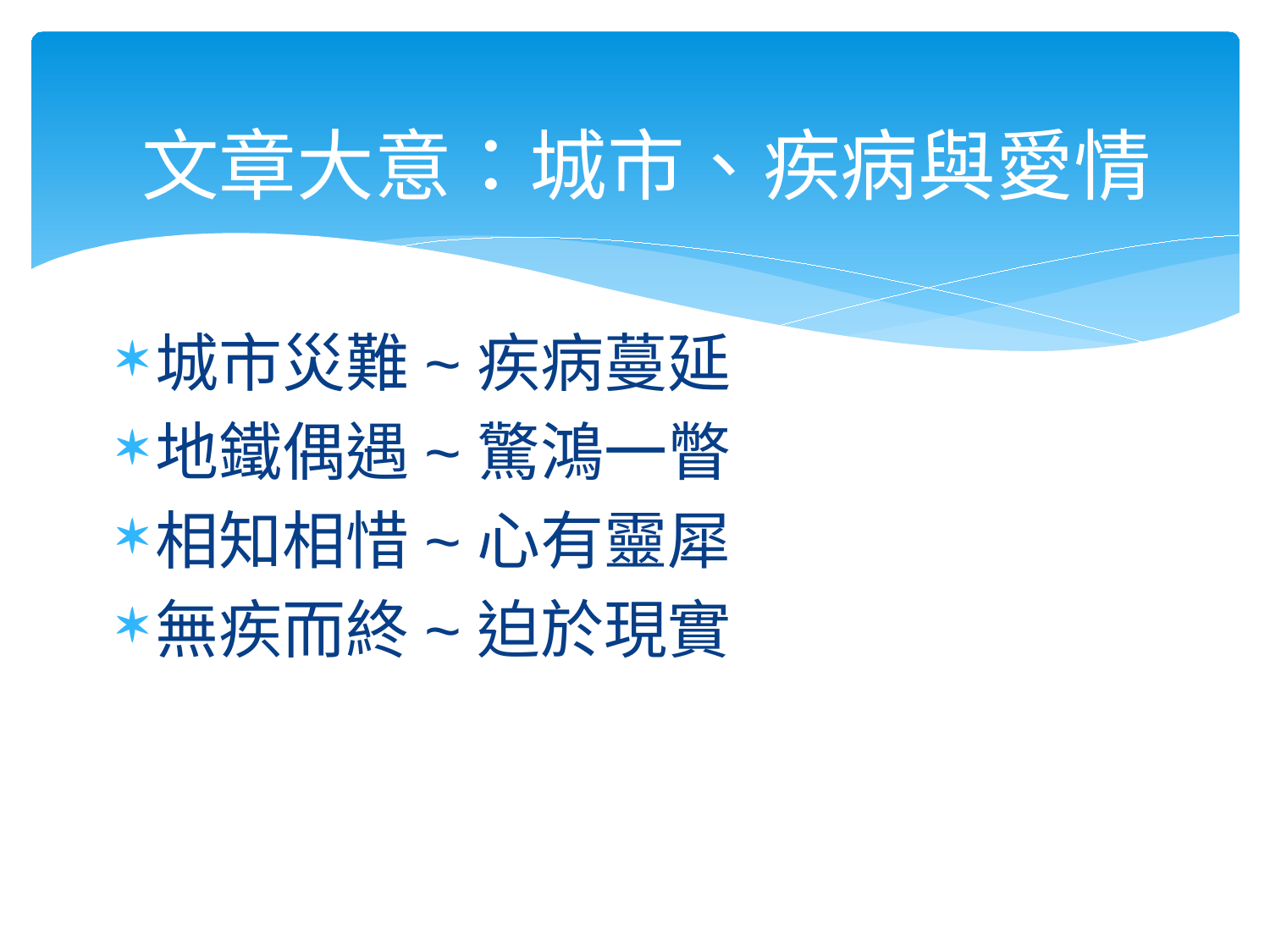

# 文章大意：城市、疾病與愛情
城市災難~疾病蔓延
地鐵偶遇~驚鴻一瞥
相知相惜~心有靈犀
無疾而終~迫於現實